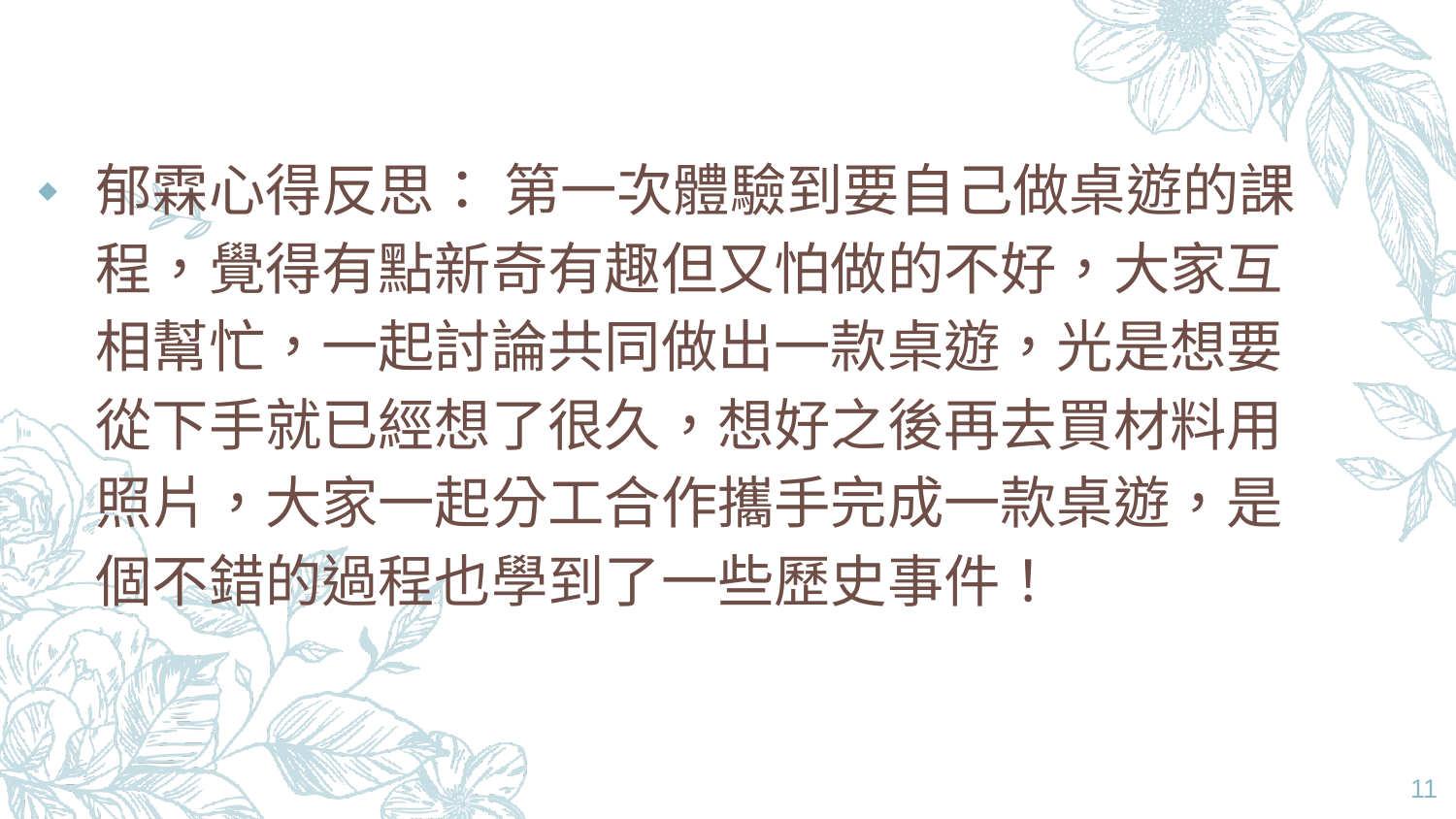

郁霖心得反思： 第一次體驗到要自己做桌遊的課程，覺得有點新奇有趣但又怕做的不好，大家互相幫忙，一起討論共同做出一款桌遊，光是想要從下手就已經想了很久，想好之後再去買材料用照片，大家一起分工合作攜手完成一款桌遊，是個不錯的過程也學到了一些歷史事件！

11